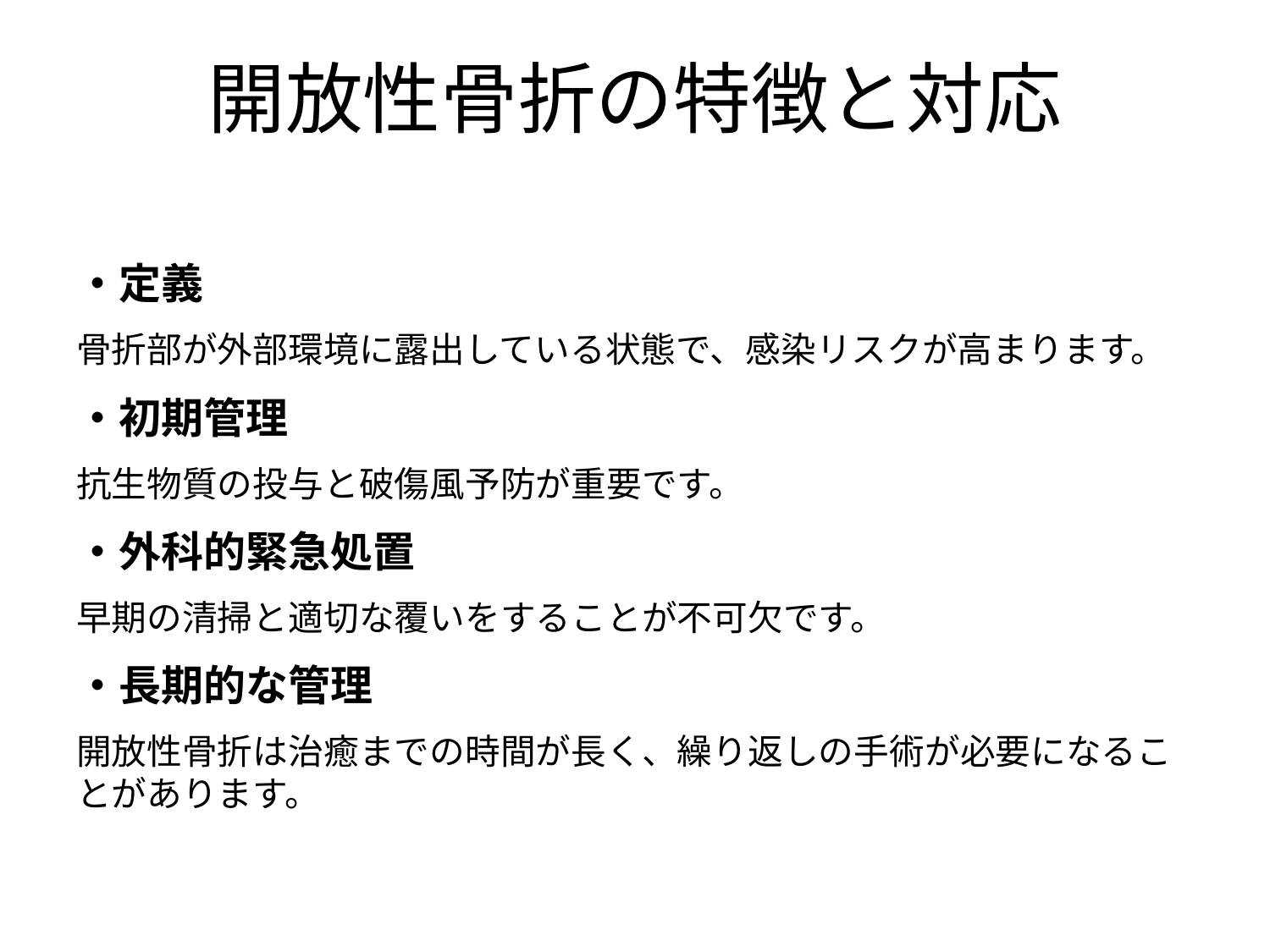

# 開放性骨折の特徴と対応
・定義
骨折部が外部環境に露出している状態で、感染リスクが高まります。
・初期管理
抗生物質の投与と破傷風予防が重要です。
・外科的緊急処置
早期の清掃と適切な覆いをすることが不可欠です。
・長期的な管理
開放性骨折は治癒までの時間が長く、繰り返しの手術が必要になることがあります。